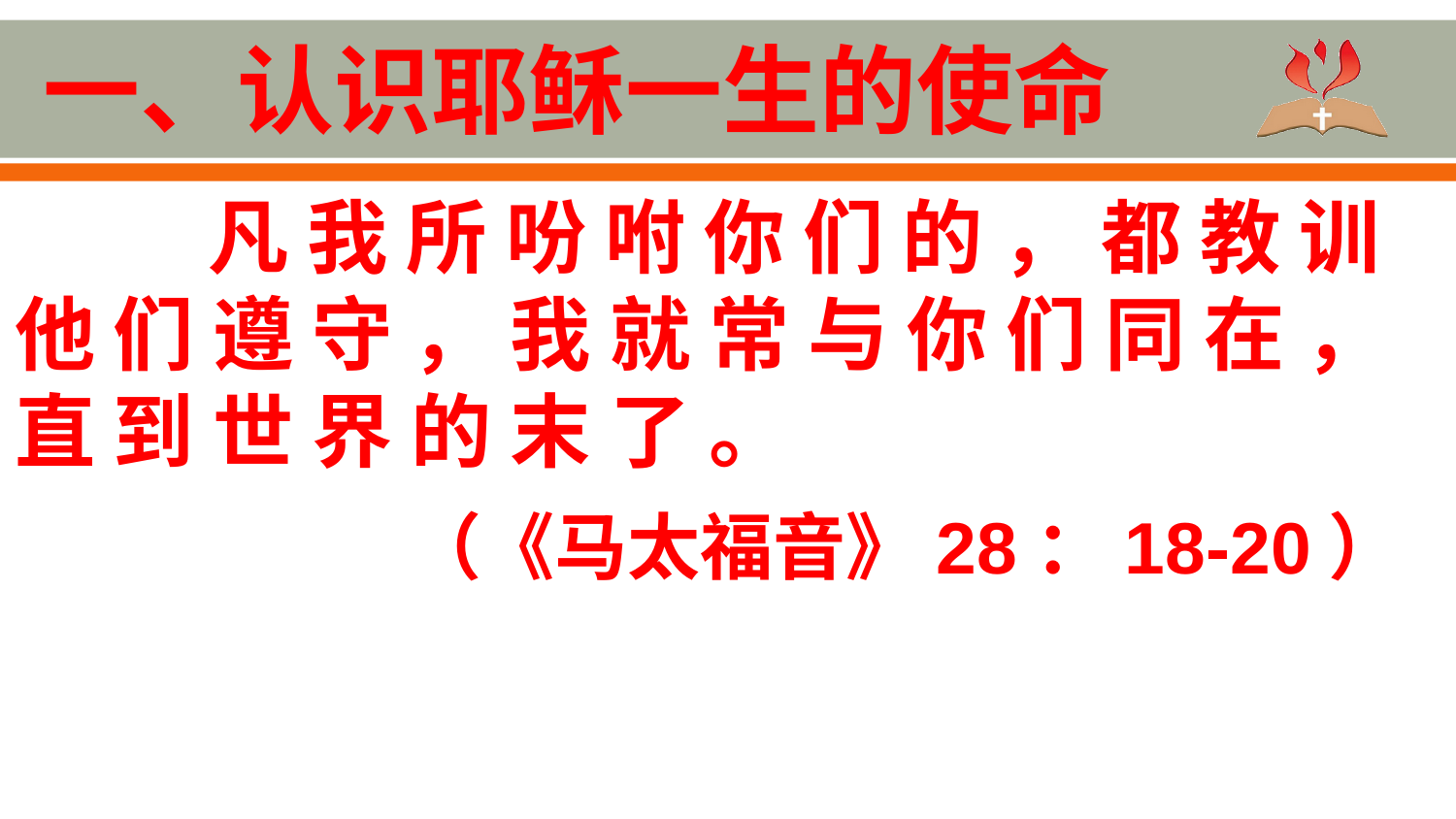

# 一、认识耶稣一生的使命
      凡 我 所 吩 咐 你 们 的 ， 都 教 训 他 们 遵 守 ， 我 就 常 与 你 们 同 在 ， 直 到 世 界 的 末 了 。
                   （《马太福音》28：18-20）